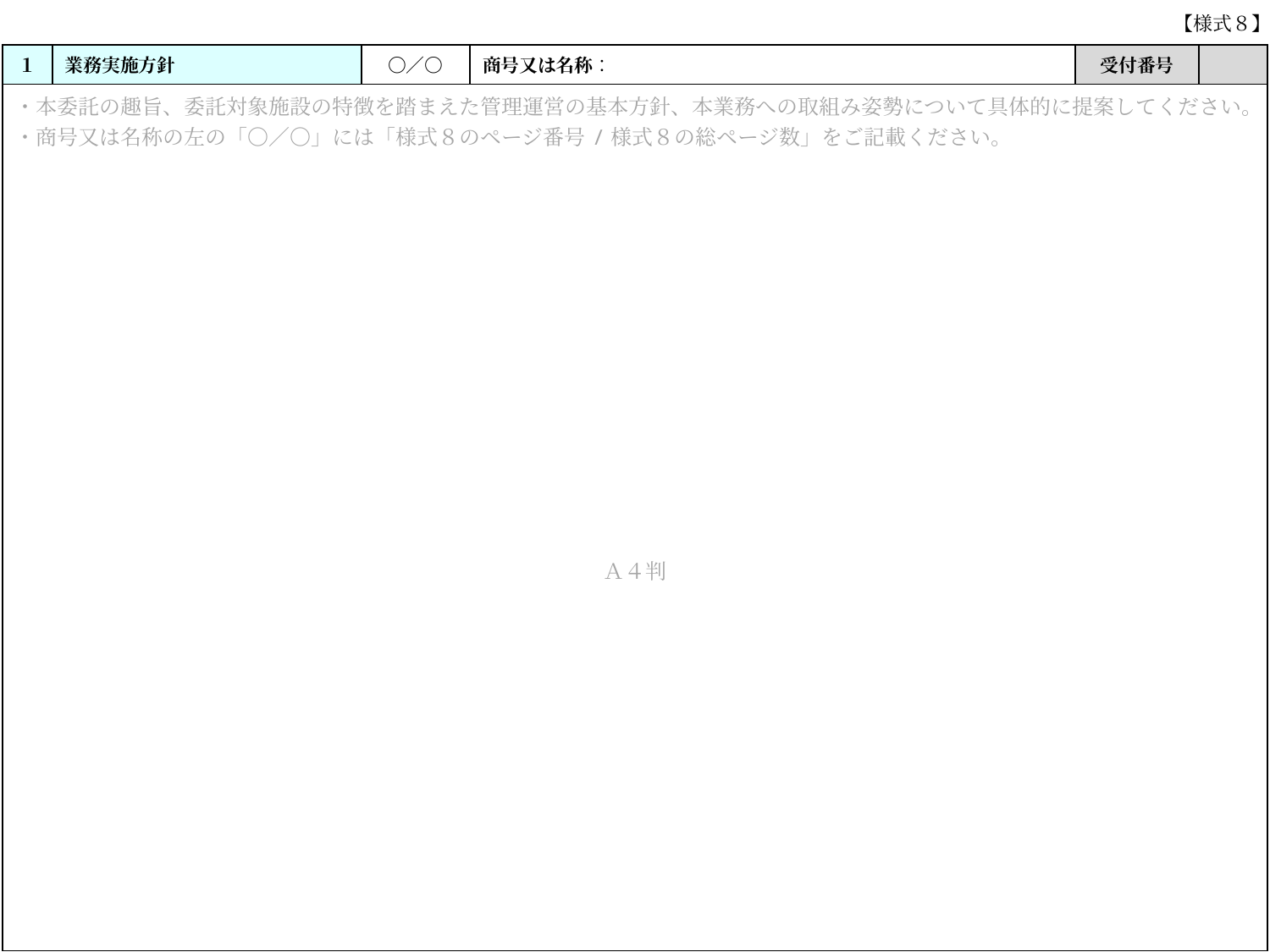

# 【様式８】
| １ | 業務実施方針 | 〇／〇 | 商号又は名称： | 受付番号 |  |
| --- | --- | --- | --- | --- | --- |
| ・本委託の趣旨、委託対象施設の特徴を踏まえた管理運営の基本方針、本業務への取組み姿勢について具体的に提案してください。 ・商号又は名称の左の「〇／〇」には「様式８のページ番号/様式８の総ページ数」をご記載ください。 Ａ４判 |  |  |  |  |  |